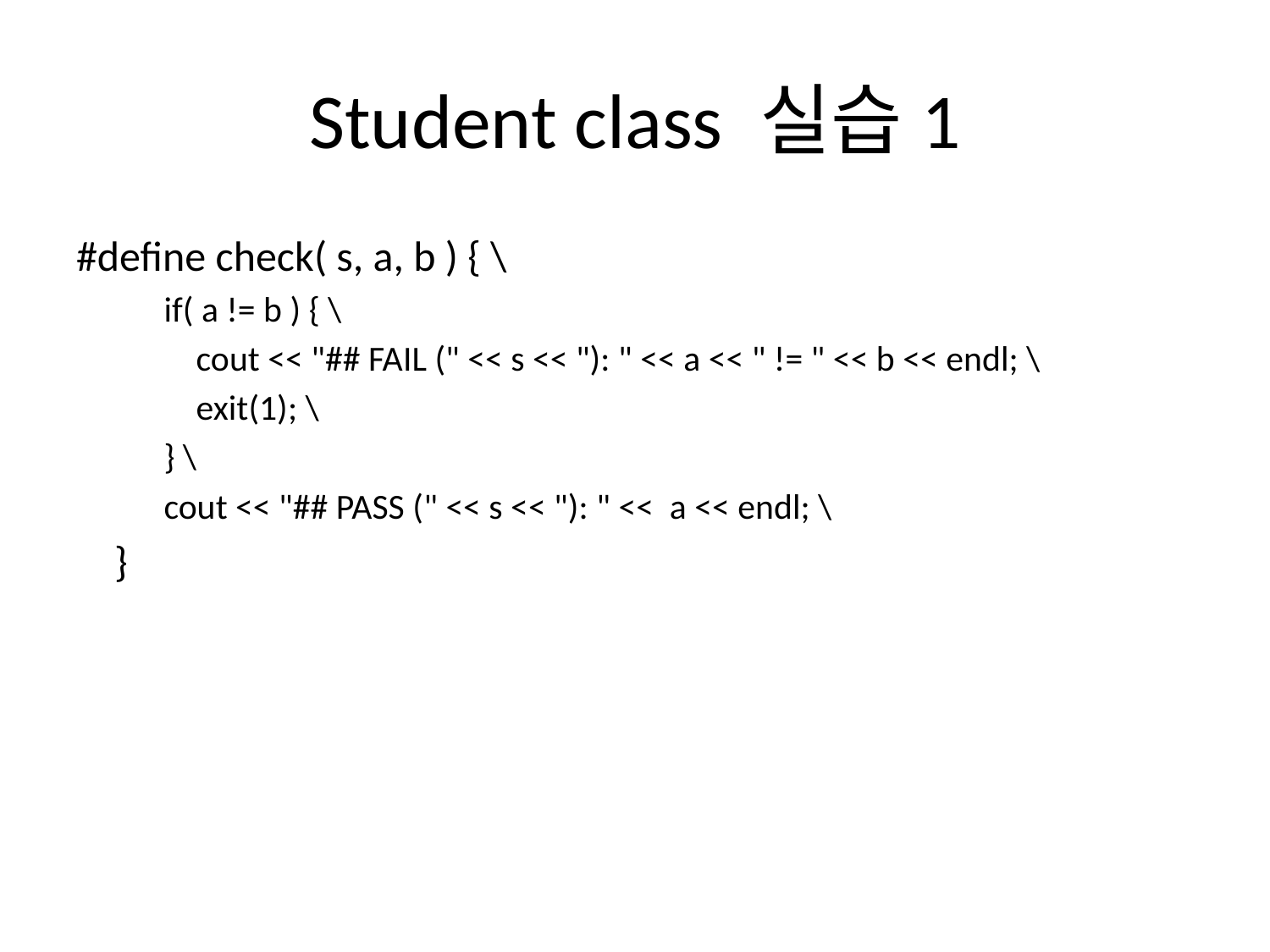

# Student class 실습1
#define check( s, a, b ) { \
    if( a != b ) { \
        cout << "## FAIL (" << s << "): " << a << " != " << b << endl; \
        exit(1); \
    } \
    cout << "## PASS (" << s << "): " <<  a << endl; \
    }